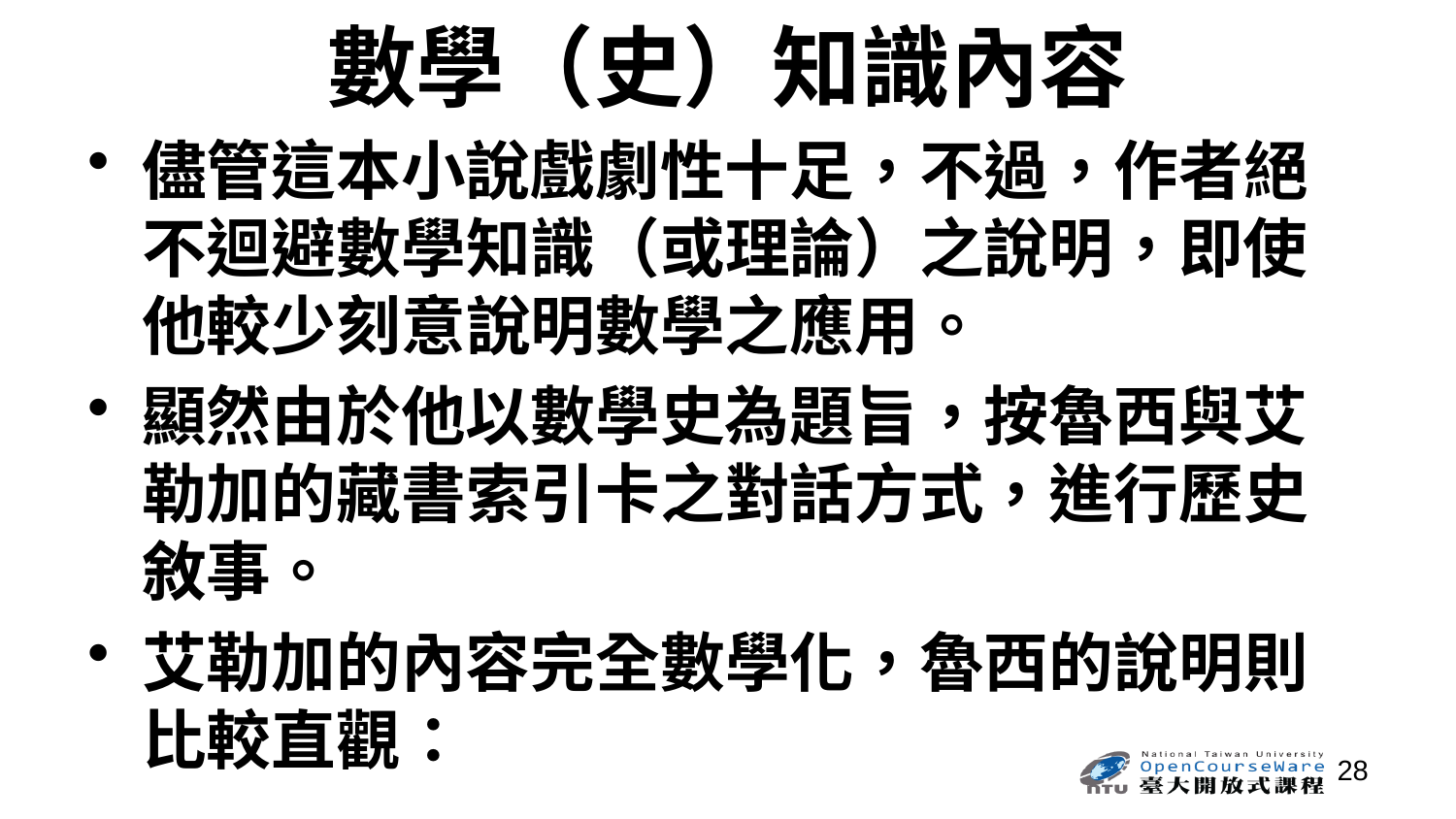

# 數學（史）知識內容
儘管這本小說戲劇性十足，不過，作者絕不迴避數學知識（或理論）之說明，即使他較少刻意說明數學之應用。
顯然由於他以數學史為題旨，按魯西與艾勒加的藏書索引卡之對話方式，進行歷史敘事。
艾勒加的內容完全數學化，魯西的說明則比較直觀：
28